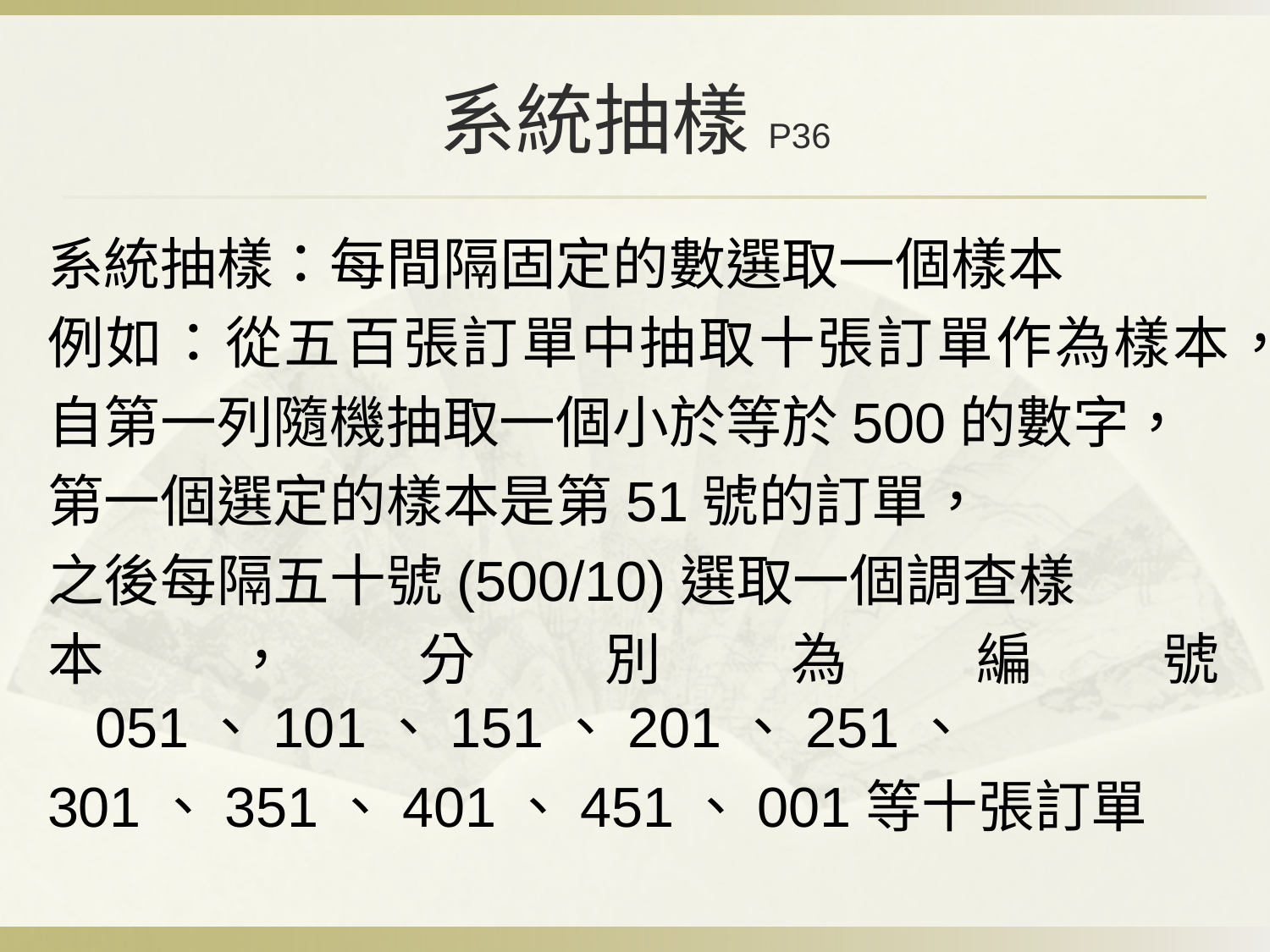

# 系統抽樣P36
系統抽樣：每間隔固定的數選取一個樣本
例如：從五百張訂單中抽取十張訂單作為樣本，
自第一列隨機抽取一個小於等於500的數字，
第一個選定的樣本是第51號的訂單，
之後每隔五十號(500/10)選取一個調查樣
本，分別為編號051、101、151、201、251、
301、351、401、451、001等十張訂單